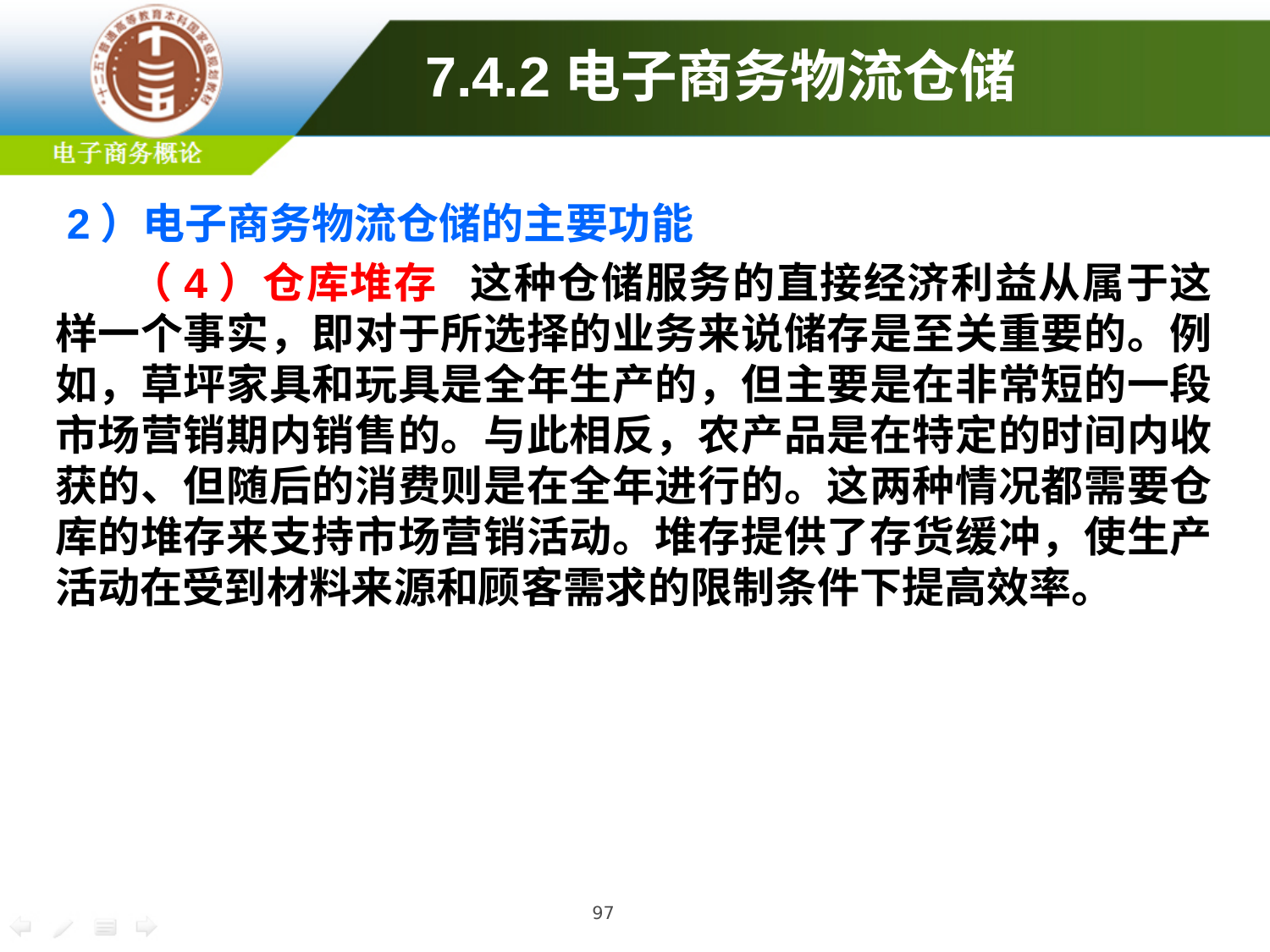

# 7.4.2电子商务物流仓储
 2）电子商务物流仓储的主要功能
（4）仓库堆存   这种仓储服务的直接经济利益从属于这样一个事实，即对于所选择的业务来说储存是至关重要的。例如，草坪家具和玩具是全年生产的，但主要是在非常短的一段市场营销期内销售的。与此相反，农产品是在特定的时间内收获的、但随后的消费则是在全年进行的。这两种情况都需要仓库的堆存来支持市场营销活动。堆存提供了存货缓冲，使生产活动在受到材料来源和顾客需求的限制条件下提高效率。

97